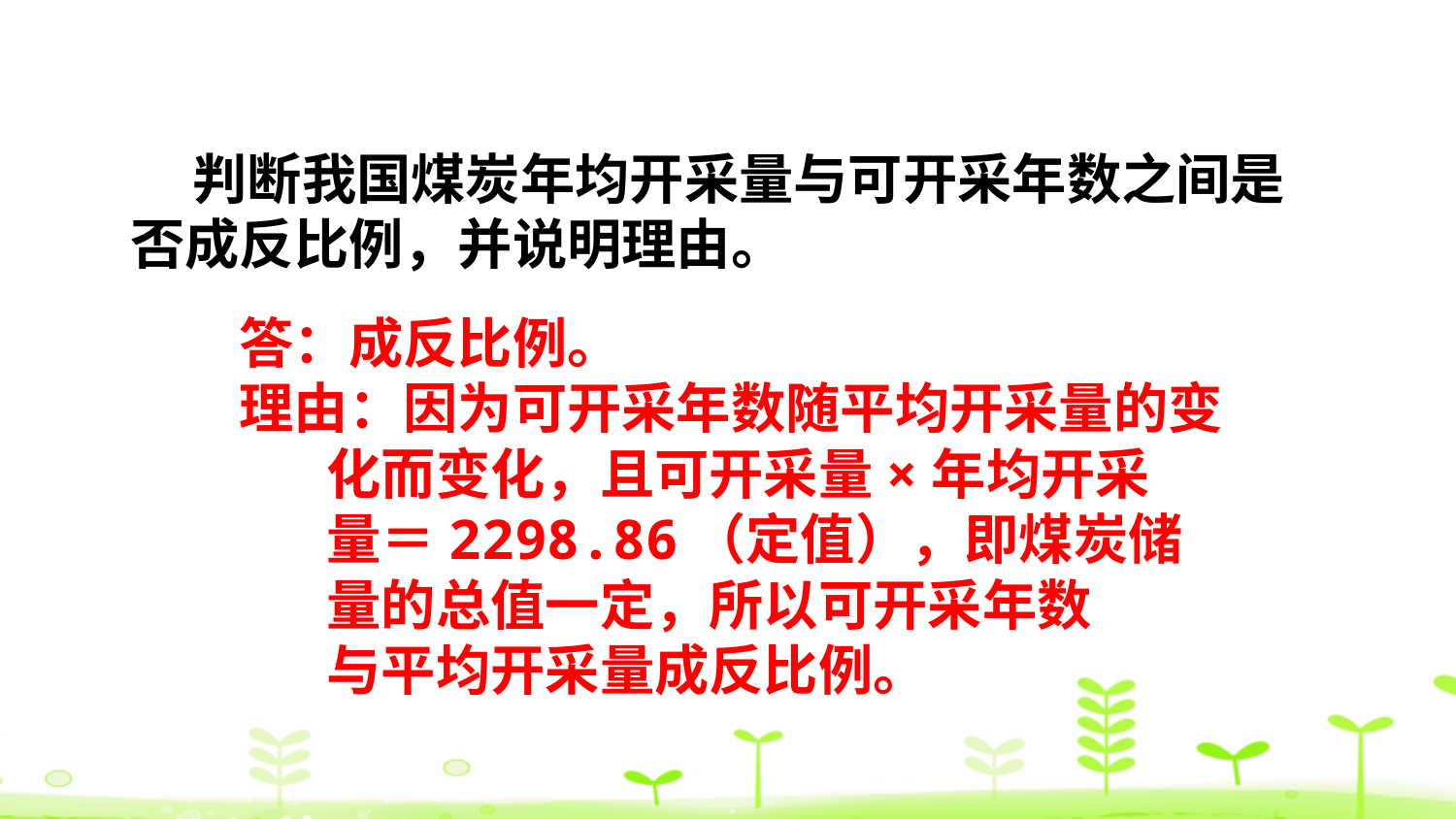

判断我国煤炭年均开采量与可开采年数之间是否成反比例，并说明理由。
答：成反比例。
理由：因为可开采年数随平均开采量的变
      化而变化，且可开采量×年均开采
      量＝2298.86（定值），即煤炭储
      量的总值一定，所以可开采年数
      与平均开采量成反比例。